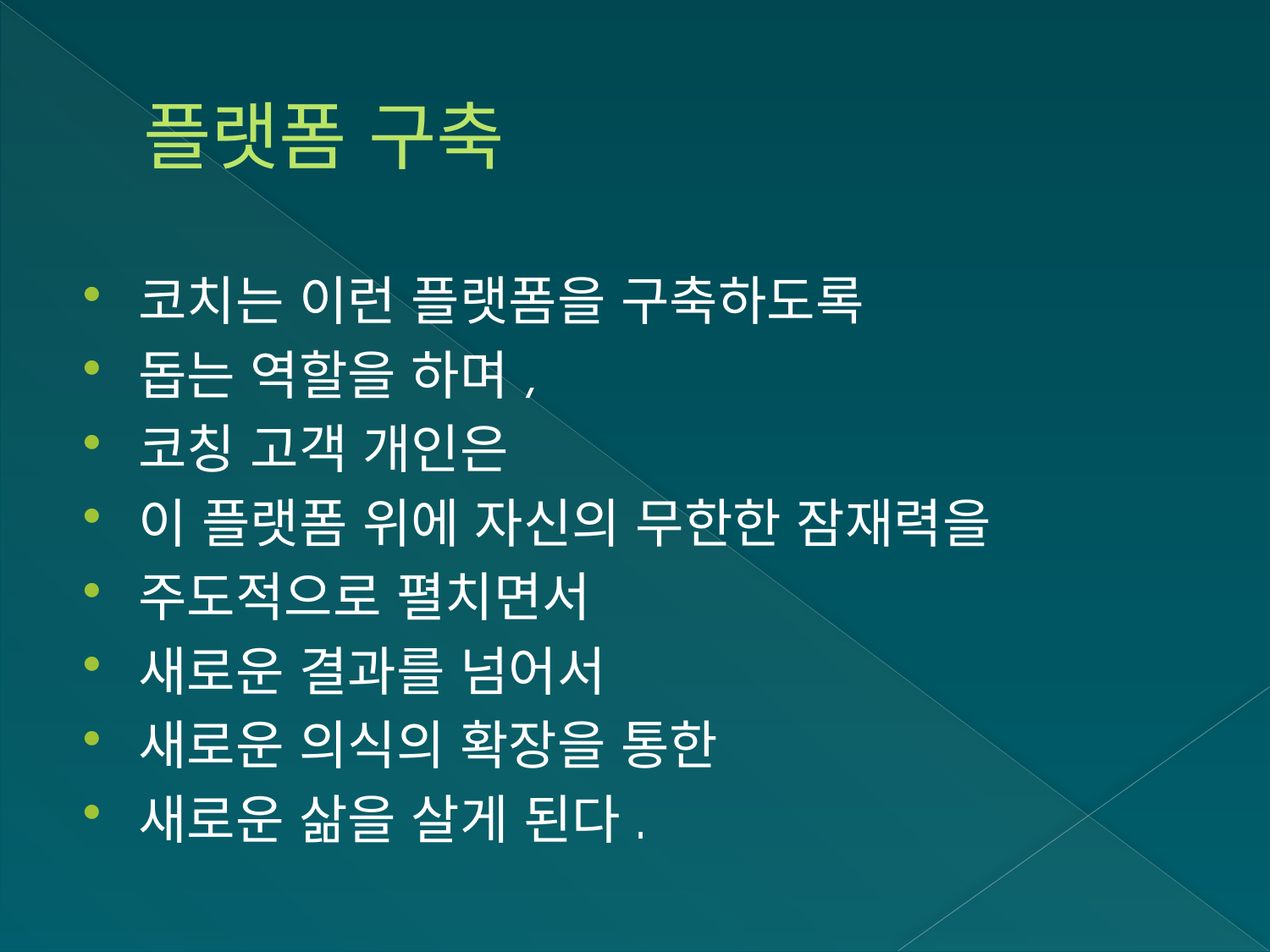

# 플랫폼 구축
코치는 이런 플랫폼을 구축하도록
돕는 역할을 하며,
코칭 고객 개인은
이 플랫폼 위에 자신의 무한한 잠재력을
주도적으로 펼치면서
새로운 결과를 넘어서
새로운 의식의 확장을 통한
새로운 삶을 살게 된다.